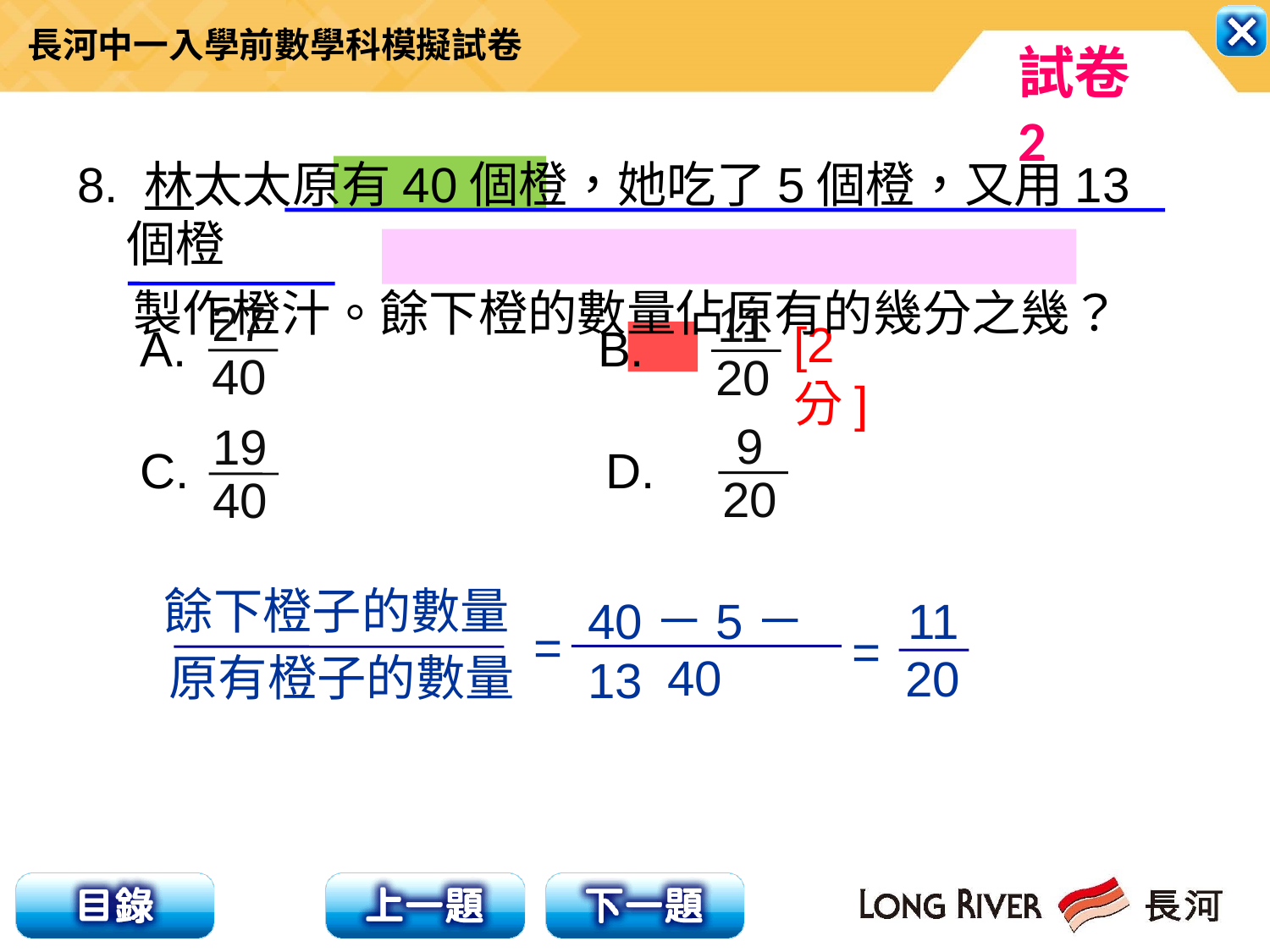

8. 林太太原有40個橙，她吃了5個橙，又用13個橙
    製作橙汁。餘下橙的數量佔原有的幾分之幾？

27
40

11
20

[2分]
A. 　   　                      B.
C. 　  　         　          D.

9
20

19
40

餘下橙子的數量
40－5－13
11
20

 =
=
原有橙子的數量
40